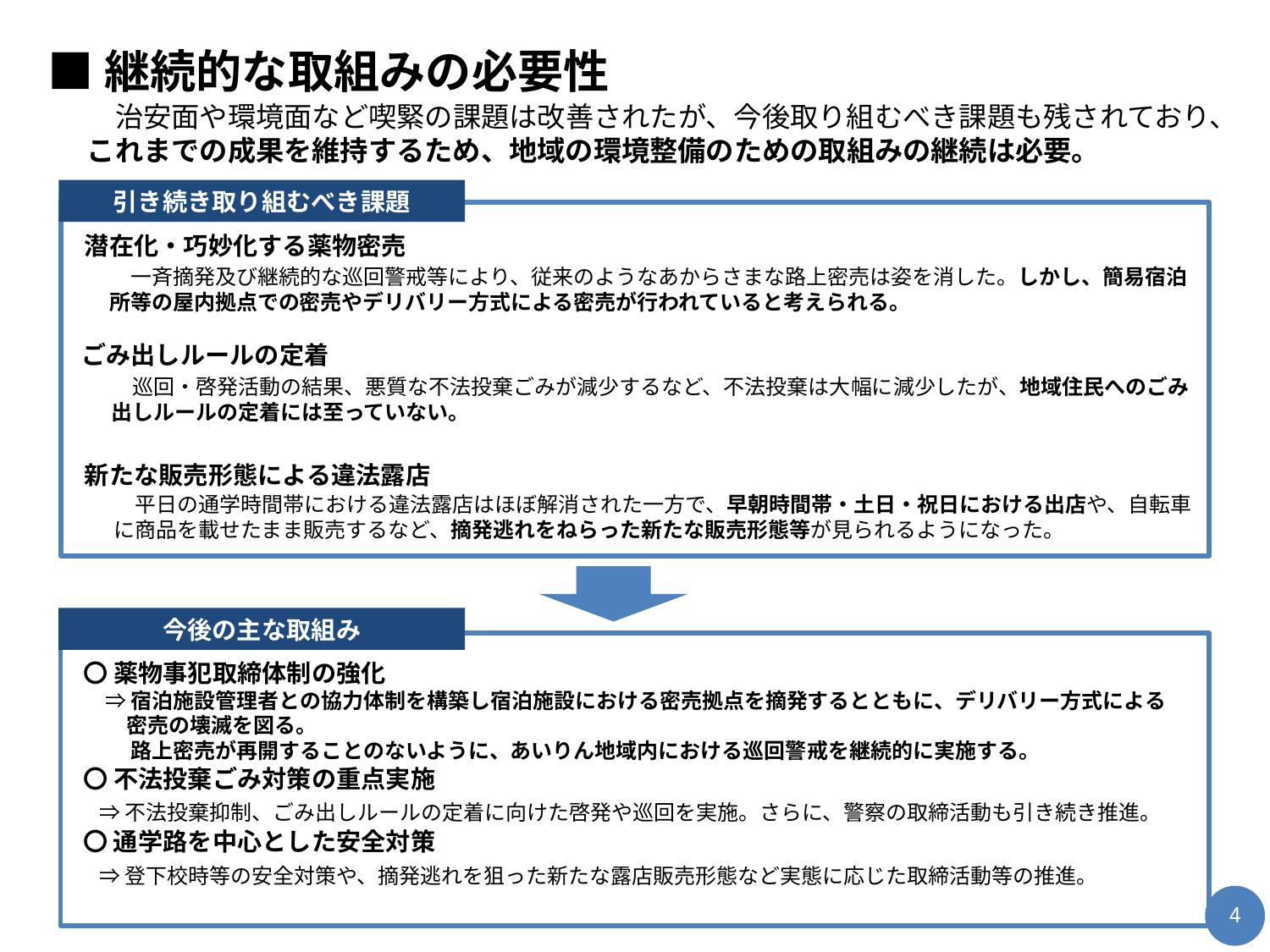

■継続的な取組みの必要性
　治安面や環境面など喫緊の課題は改善されたが、今後取り組むべき課題も残されており、これまでの成果を維持するため、地域の環境整備のための取組みの継続は必要。
引き続き取り組むべき課題

潜在化・巧妙化する薬物密売
　一斉摘発及び継続的な巡回警戒等により、従来のようなあからさまな路上密売は姿を消した。しかし、簡易宿泊所等の屋内拠点での密売やデリバリー方式による密売が行われていると考えられる。
ごみ出しルールの定着
　巡回・啓発活動の結果、悪質な不法投棄ごみが減少するなど、不法投棄は大幅に減少したが、地域住民へのごみ出しルールの定着には至っていない。
新たな販売形態による違法露店
　平日の通学時間帯における違法露店はほぼ解消された一方で、早朝時間帯・土日・祝日における出店や、自転車に商品を載せたまま販売するなど、摘発逃れをねらった新たな販売形態等が見られるようになった。

今後の主な取組み

　〇 薬物事犯取締体制の強化
　　 ⇒ 宿泊施設管理者との協力体制を構築し宿泊施設における密売拠点を摘発するとともに、デリバリー方式による
　　　 密売の壊滅を図る。
　　　  路上密売が再開することのないように、あいりん地域内における巡回警戒を継続的に実施する。
　〇 不法投棄ごみ対策の重点実施
　  ⇒ 不法投棄抑制、ごみ出しルールの定着に向けた啓発や巡回を実施。さらに、警察の取締活動も引き続き推進。
　〇 通学路を中心とした安全対策
　  ⇒ 登下校時等の安全対策や、摘発逃れを狙った新たな露店販売形態など実態に応じた取締活動等の推進。
4